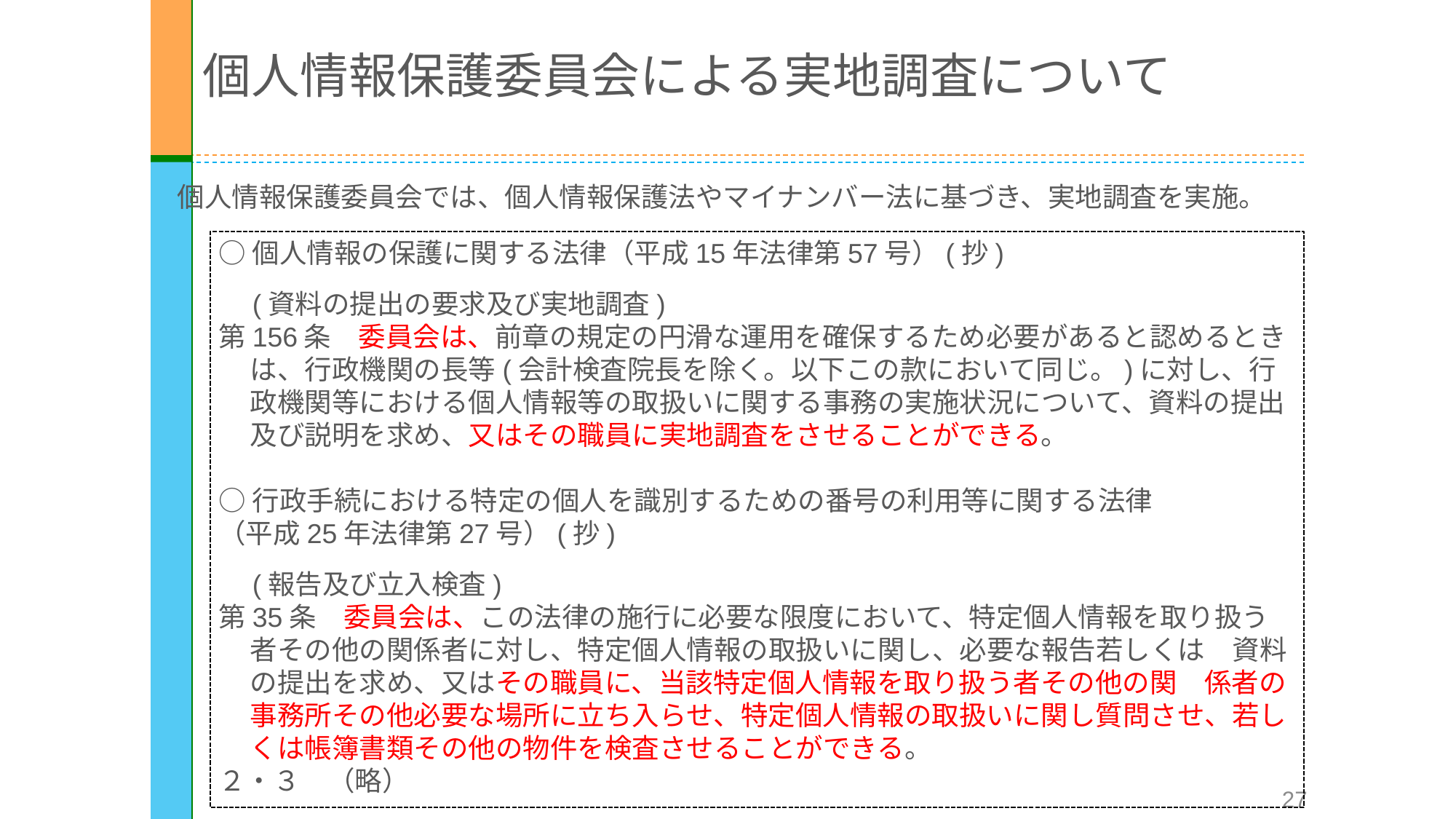

個人情報保護委員会による実地調査について

個人情報保護委員会では、個人情報保護法やマイナンバー法に基づき、実地調査を実施。
○個人情報の保護に関する法律（平成15年法律第57号）(抄)
　(資料の提出の要求及び実地調査)
第156条　委員会は、前章の規定の円滑な運用を確保するため必要があると認めるときは、行政機関の長等(会計検査院長を除く。以下この款において同じ。)に対し、行政機関等における個人情報等の取扱いに関する事務の実施状況について、資料の提出及び説明を求め、又はその職員に実地調査をさせることができる。

○行政手続における特定の個人を識別するための番号の利用等に関する法律
（平成25年法律第27号）(抄)
　(報告及び立入検査)
第35条　委員会は、この法律の施行に必要な限度において、特定個人情報を取り扱う者その他の関係者に対し、特定個人情報の取扱いに関し、必要な報告若しくは　資料の提出を求め、又はその職員に、当該特定個人情報を取り扱う者その他の関　係者の事務所その他必要な場所に立ち入らせ、特定個人情報の取扱いに関し質問させ、若しくは帳簿書類その他の物件を検査させることができる。
２・３　（略）
27